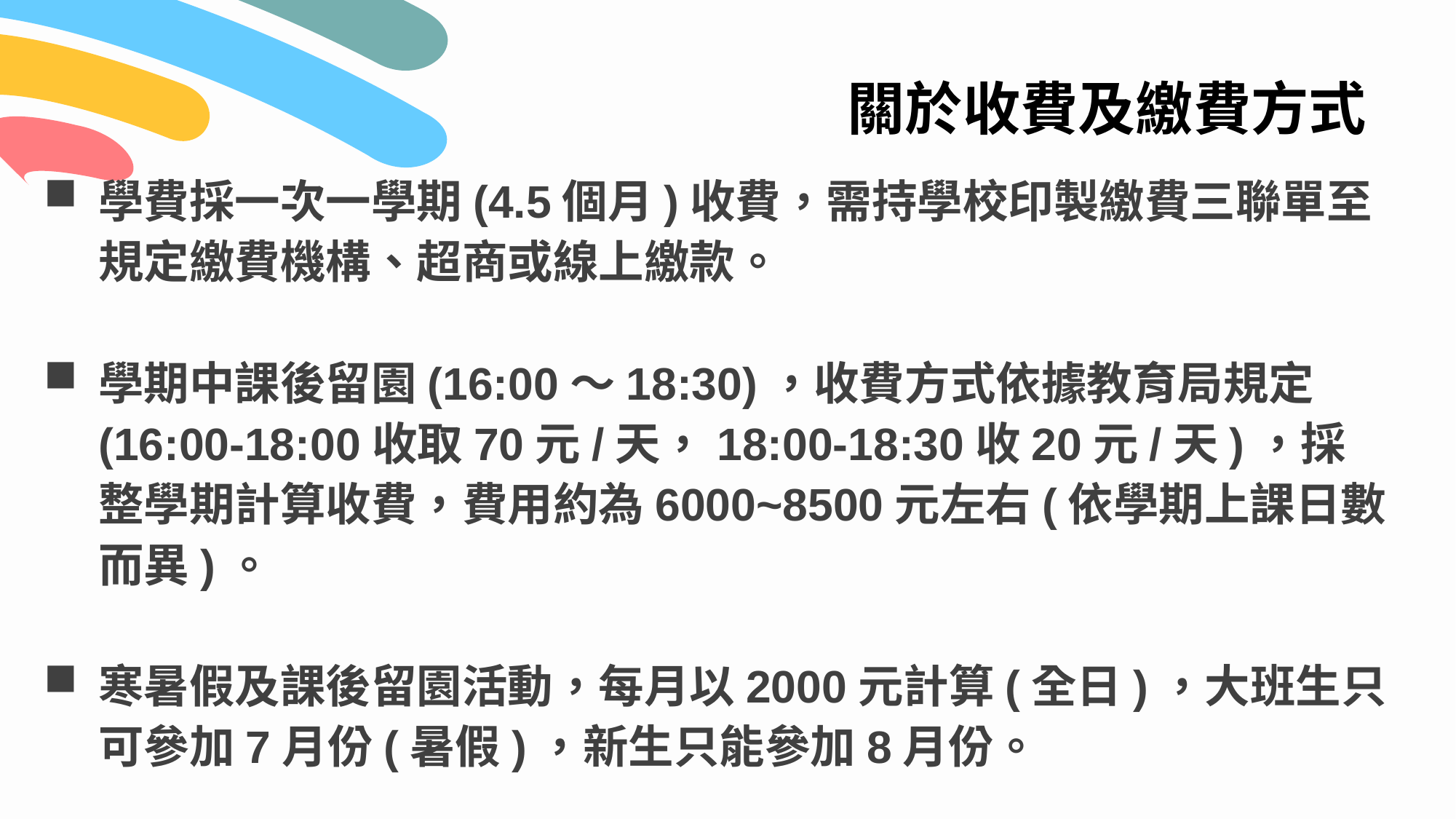

關於收費及繳費方式
學費採一次一學期(4.5個月)收費，需持學校印製繳費三聯單至規定繳費機構、超商或線上繳款。

學期中課後留園(16:00～18:30)，收費方式依據教育局規定(16:00-18:00收取70元/天，18:00-18:30收20元/天)，採整學期計算收費，費用約為6000~8500元左右(依學期上課日數而異)。

寒暑假及課後留園活動，每月以2000元計算(全日)，大班生只可參加7月份(暑假)，新生只能參加8月份。